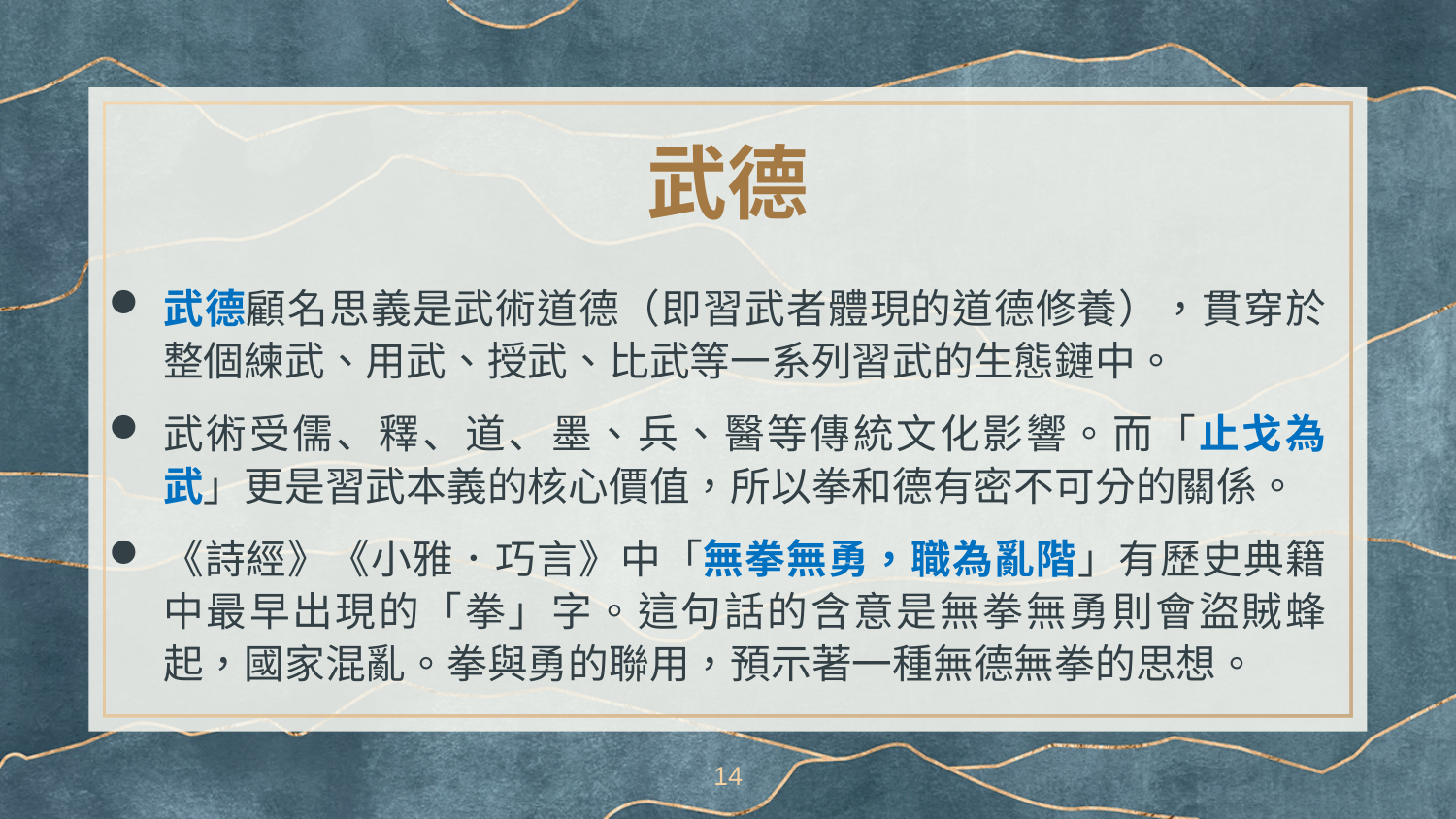

# 武德
武德顧名思義是武術道德（即習武者體現的道德修養），貫穿於整個練武、用武、授武、比武等一系列習武的生態鏈中。
武術受儒、釋、道、墨、兵、醫等傳統文化影響。而「止戈為武」更是習武本義的核心價值，所以拳和德有密不可分的關係。
《詩經》《小雅．巧言》中「無拳無勇，職為亂階」有歷史典籍中最早出現的「拳」字。這句話的含意是無拳無勇則會盜賊蜂起，國家混亂。拳與勇的聯用，預示著一種無德無拳的思想。
14